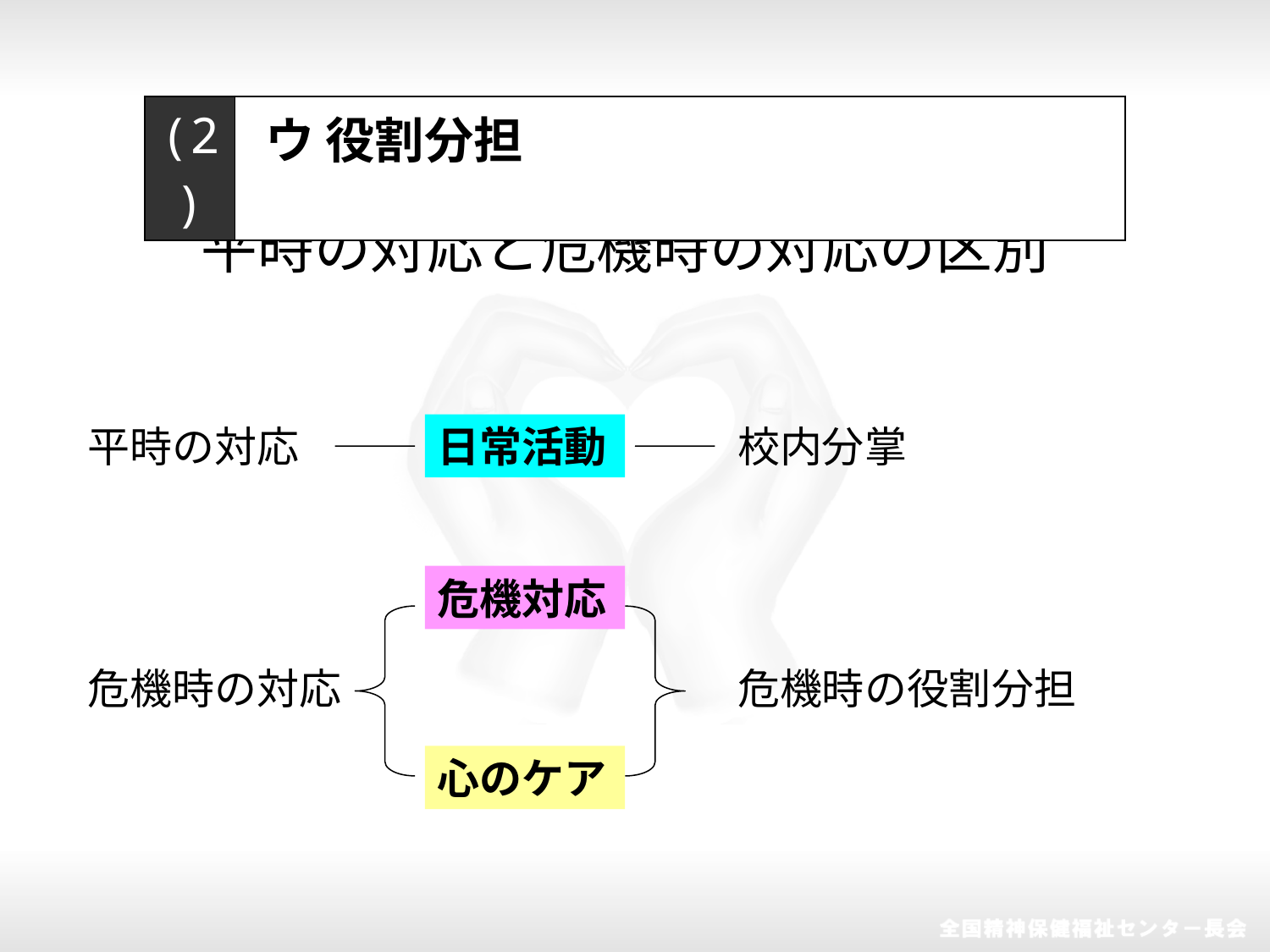

| (2) | ウ 役割分担 |
| --- | --- |
平時の対応と危機時の対応の区別
平時の対応
日常活動
校内分掌

危機対応

危機時の対応
危機時の役割分担
心のケア